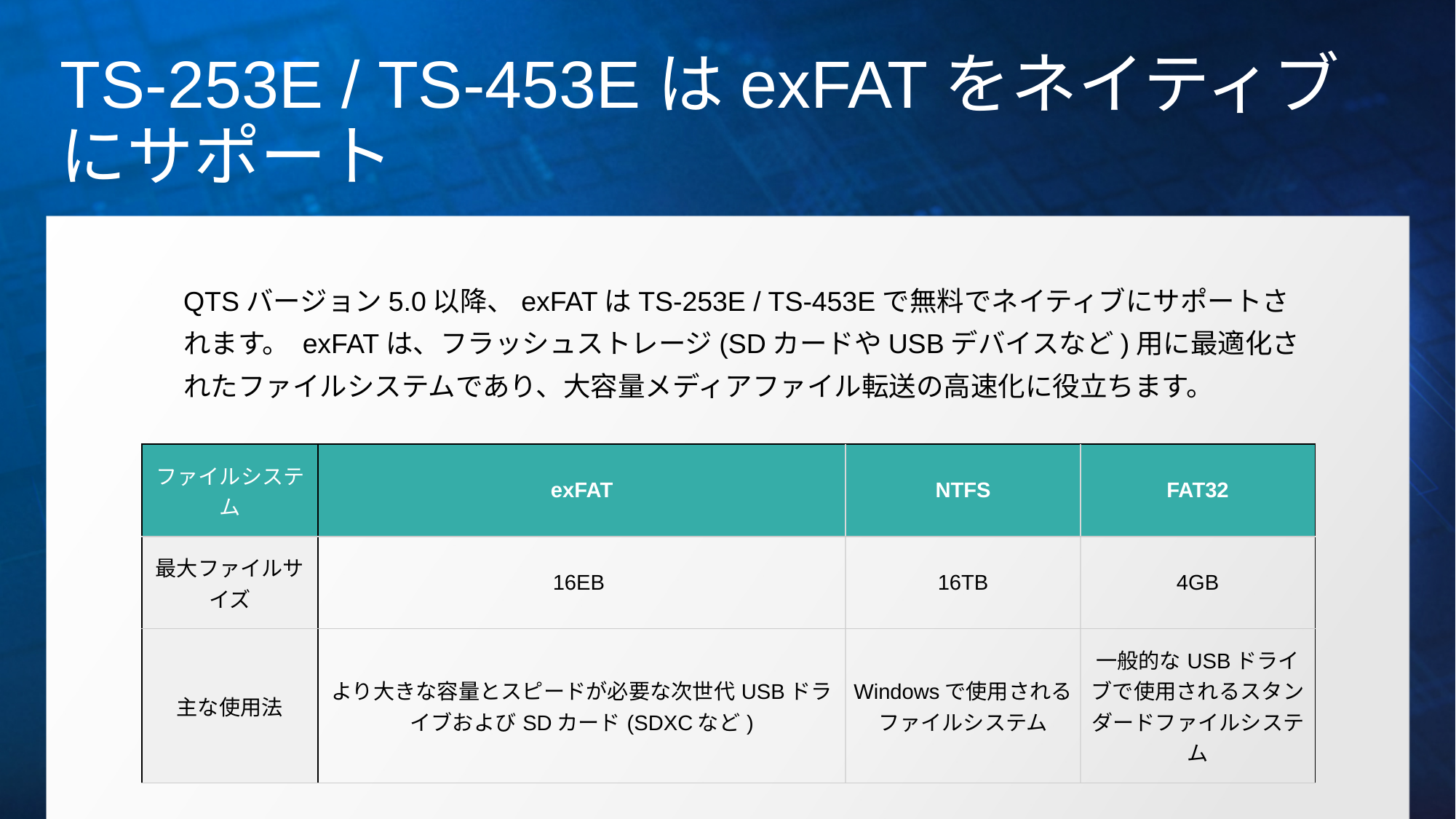

# TS-253E / TS-453EはexFATをネイティブにサポート

QTSバージョン5.0以降、exFATはTS-253E / TS-453Eで無料でネイティブにサポートされます。 exFATは、フラッシュストレージ(SDカードやUSBデバイスなど)用に最適化されたファイルシステムであり、大容量メディアファイル転送の高速化に役立ちます。
| ファイルシステム | exFAT | NTFS | FAT32 |
| --- | --- | --- | --- |
| 最大ファイルサイズ | 16EB | 16TB | 4GB |
| 主な使用法 | より大きな容量とスピードが必要な次世代USBドライブおよびSDカード(SDXCなど) | Windowsで使用されるファイルシステム | 一般的なUSBドライブで使用されるスタンダードファイルシステム |